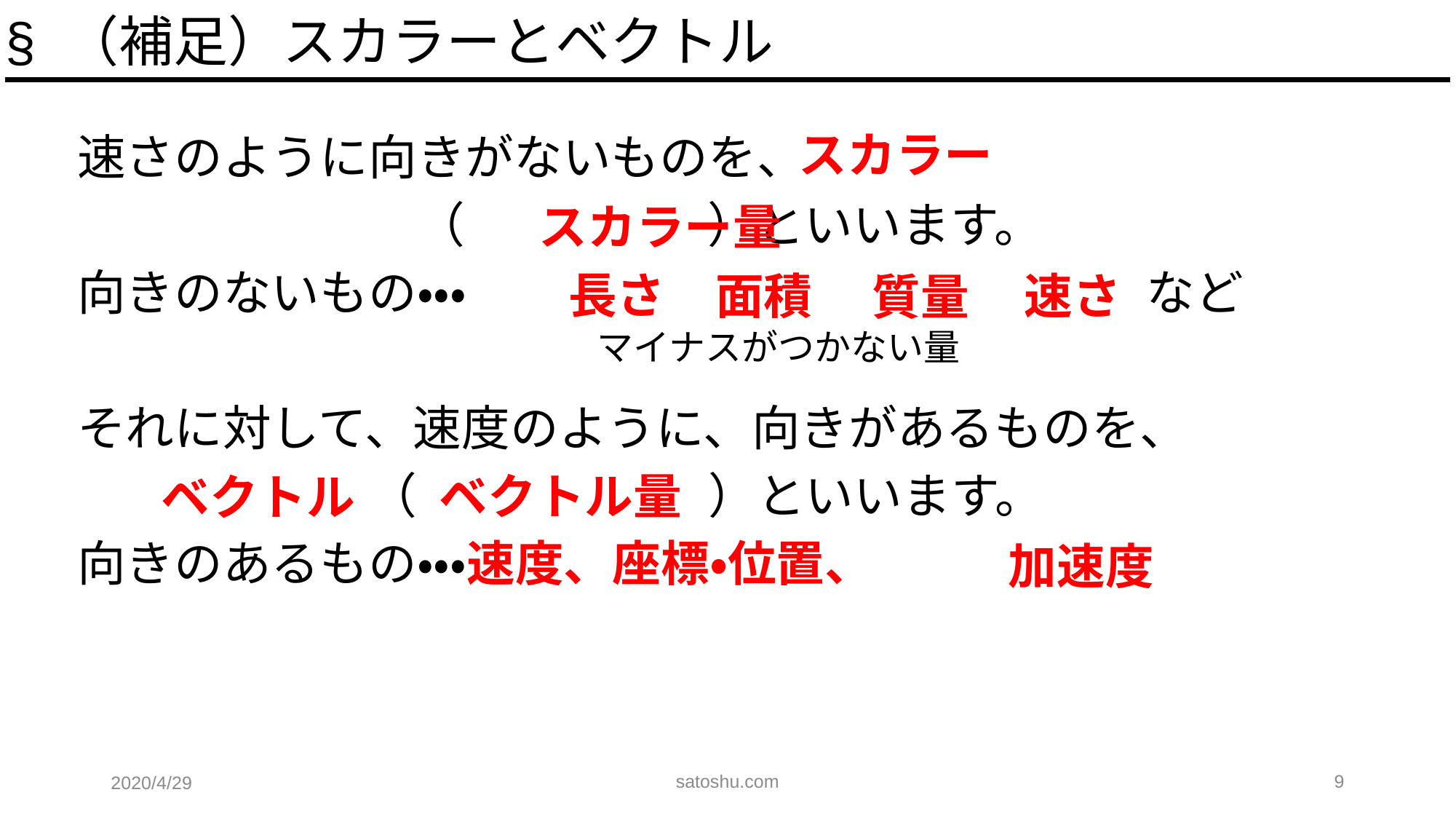

§ （補足）スカラーとベクトル
スカラー
速さのように向きがないものを、
                              （　　　　　）といいます。
向きのないもの・・・　　　　　　　　　　　　　　など

それに対して、速度のように、向きがあるものを、
　　　　　　（　　　　　　）といいます。
向きのあるもの・・・速度、座標・位置、
スカラー量
長さ
面積
速さ
質量
マイナスがつかない量
ベクトル量
ベクトル
加速度
satoshu.com
9
2020/4/29